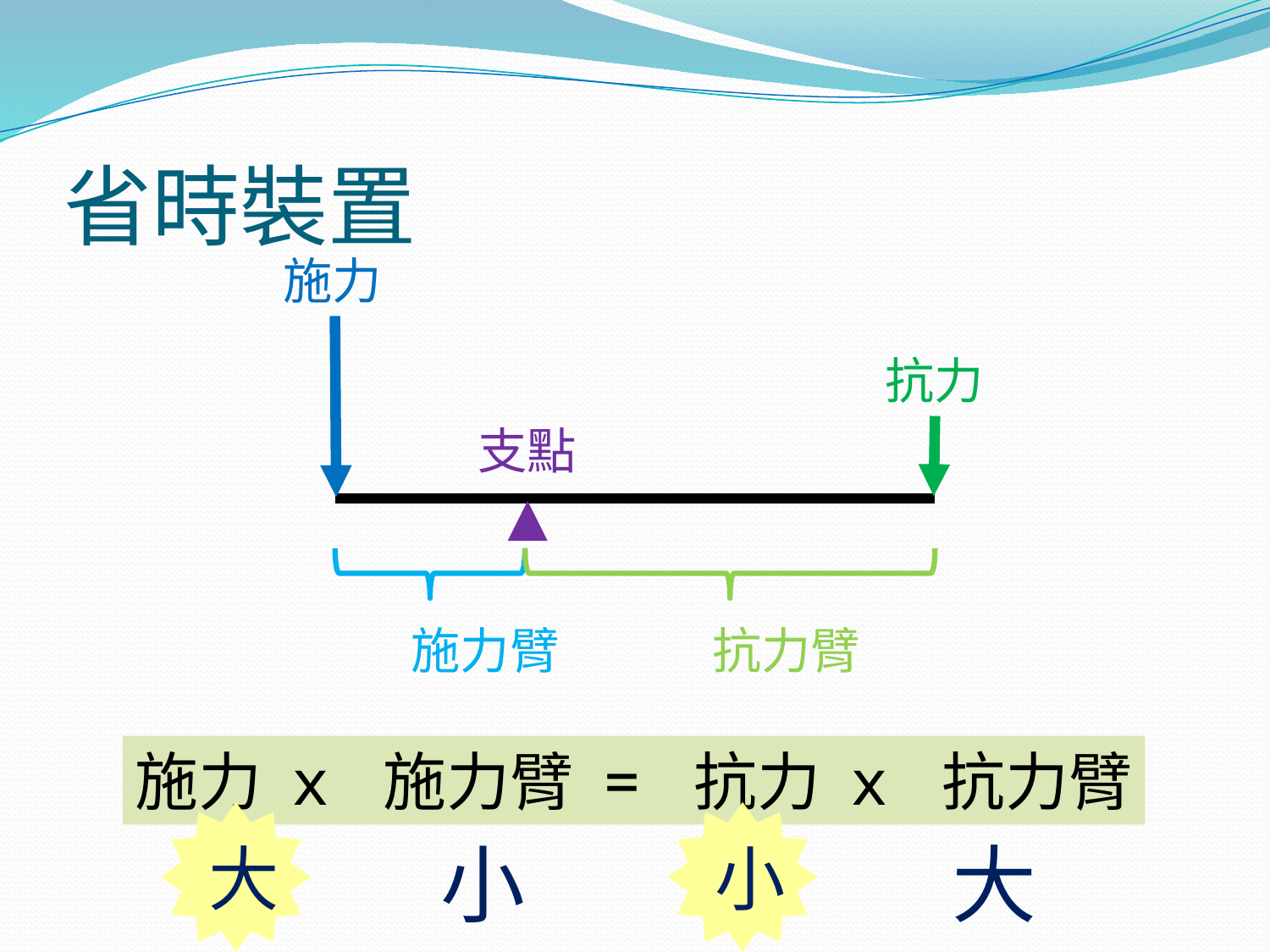

# 省時裝置
施力
抗力

支點

施力臂
抗力臂
施力 x 施力臂 = 抗力 x 抗力臂
大
小
小
大